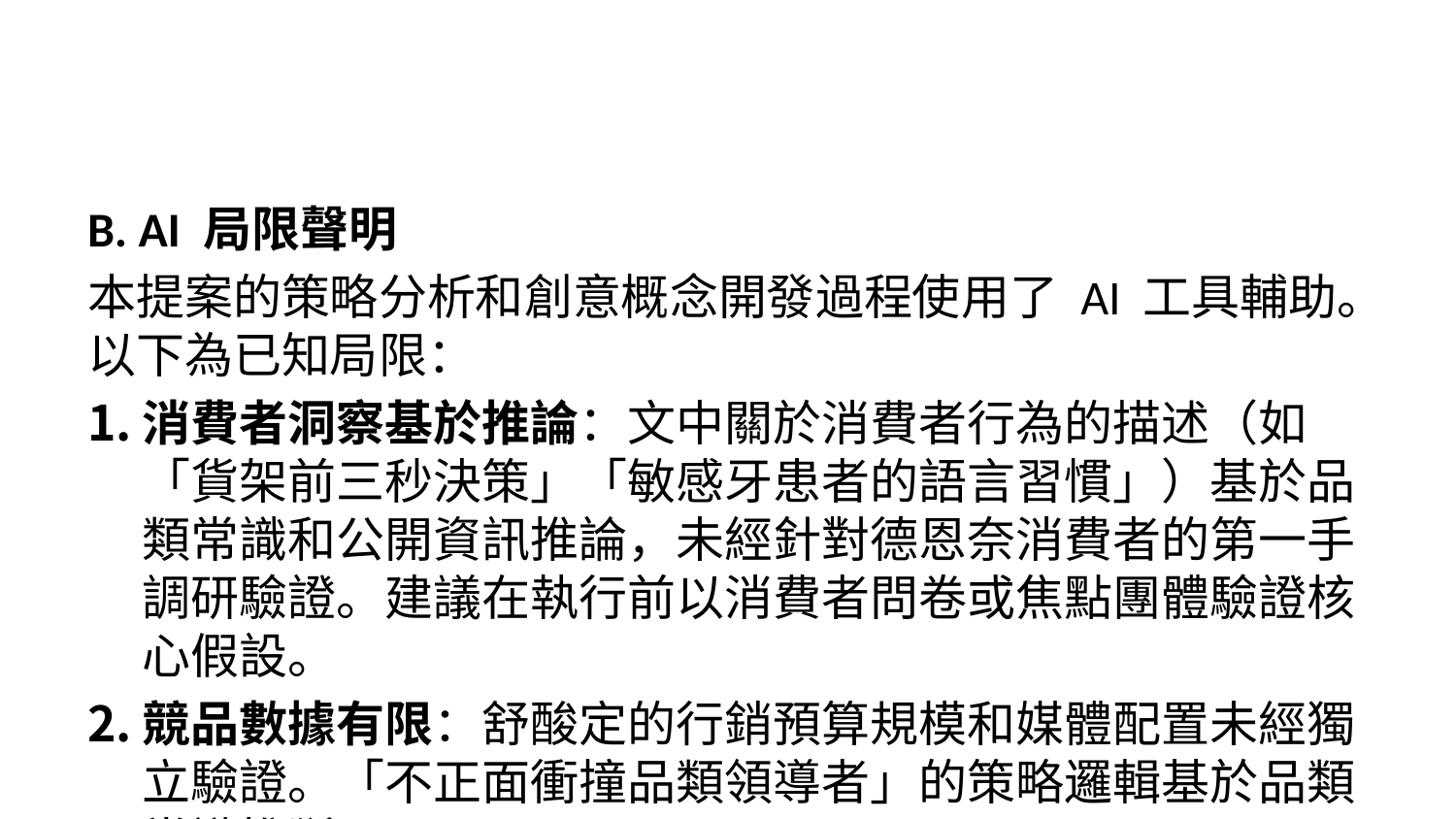

B. AI 局限聲明
本提案的策略分析和創意概念開發過程使用了 AI 工具輔助。以下為已知局限：
消費者洞察基於推論：文中關於消費者行為的描述（如「貨架前三秒決策」「敏感牙患者的語言習慣」）基於品類常識和公開資訊推論，未經針對德恩奈消費者的第一手調研驗證。建議在執行前以消費者問卷或焦點團體驗證核心假設。
競品數據有限：舒酸定的行銷預算規模和媒體配置未經獨立驗證。「不正面衝撞品類領導者」的策略邏輯基於品類常識推斷。
預算為概估：所有預算數字為概念階段的粗估，未包含稅務、代理商服務費、通路上架費用等。通路陳列費用可能顯著高於概估。
法規風險需專業審查：牙膏廣告受衛福部規範，所有涉及功效宣稱的文案（包括「2-4 週改善」）需在執行前經法規專業人員審查。
供應鏈可行性未確認：涉及包裝變更的概念需德國製造商配合，可行性尚未確認。
市場數據待驗證：市佔率（11%）和競品預算（舒酸定約 1.2 億）為 Brief 提供或產業估算，未經獨立付費數據庫驗證。
創意概念的結構性盲點：七個概念中，多數聚焦於「抗敏」單一功效，「去漬美白」和「預防蛀牙」在創意層面未被充分展開。建議在執行階段的尾卡、通路物料、社群內容中系統性帶入三效訊息。此外，目前沒有任何一個概念直接回答「為什麼選德恩奈而不是舒酸定」——多數概念建立品類需求或品牌情感，品牌轉換催化劑需在執行中補強。